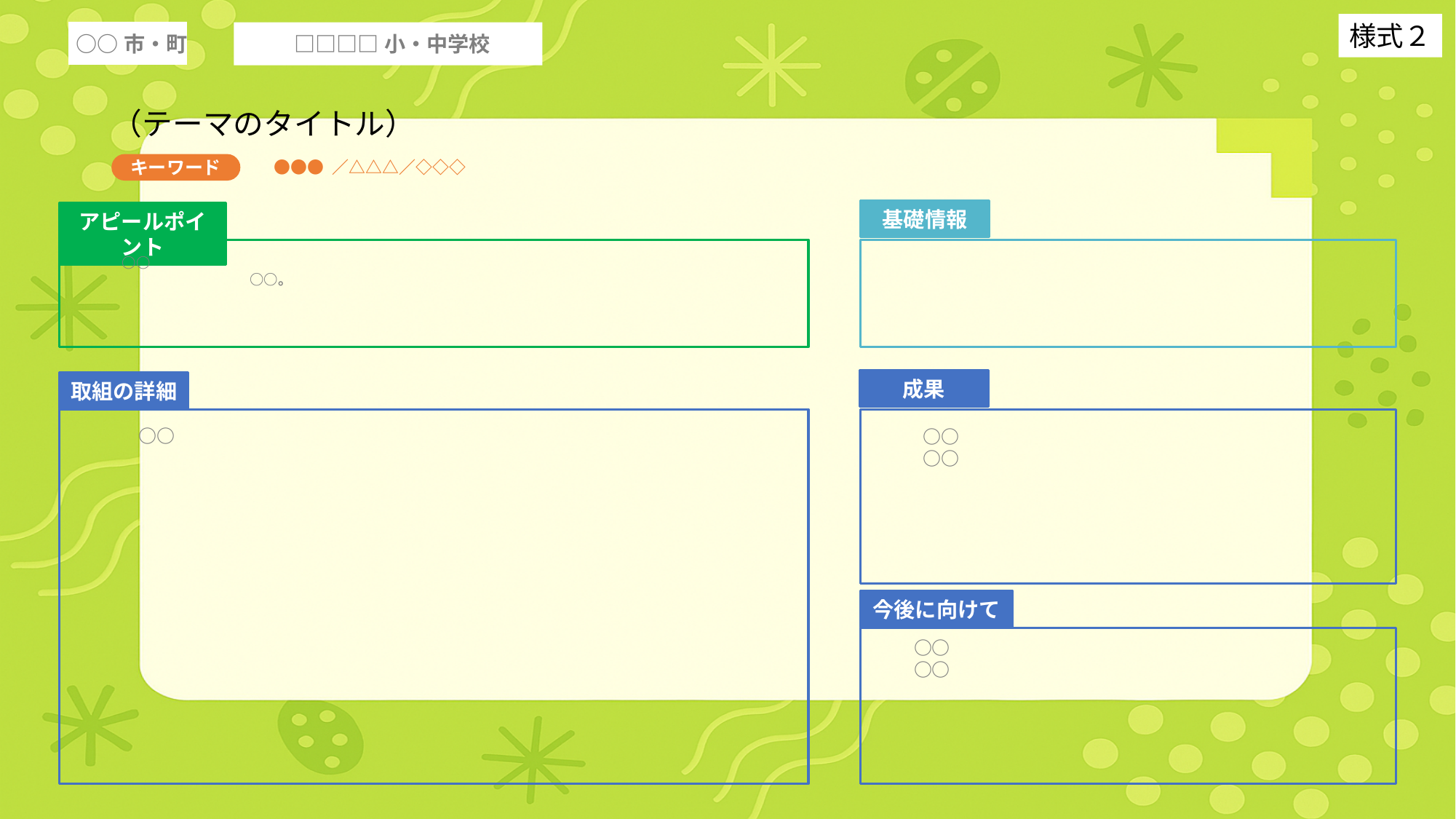

様式２
○○市・町
□□□□小・中学校
（テーマのタイトル）
●●● ／△△△／◇◇◇
キーワード
基礎情報
アピールポイント

○○
						　　　○○。
成果
取組の詳細

○○

○○
○○
今後に向けて

○○
○○